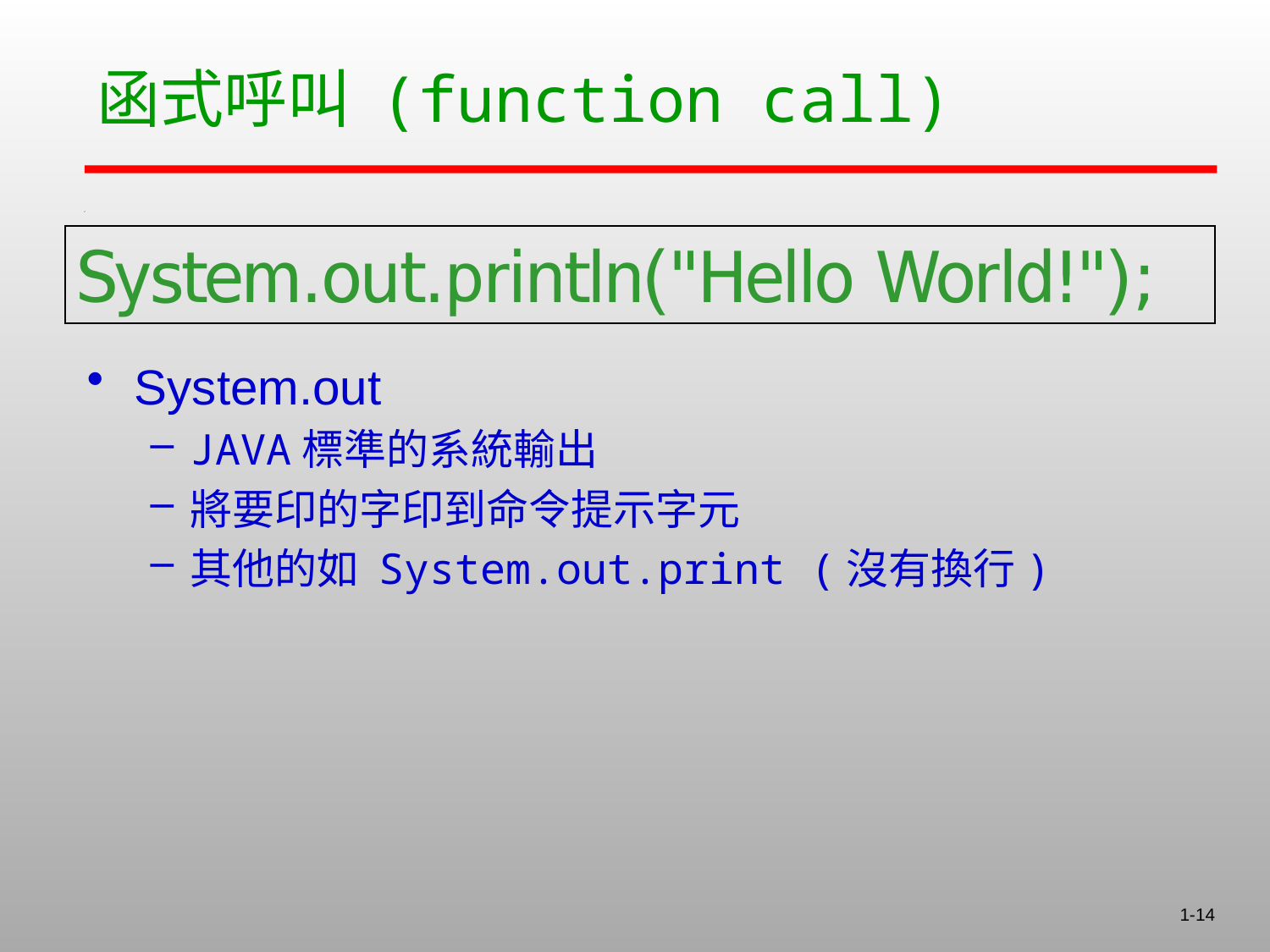

# 函式呼叫 (function call)
System.out.println("Hello World!");
System.out
JAVA標準的系統輸出
將要印的字印到命令提示字元
其他的如 System.out.print (沒有換行)
1-14